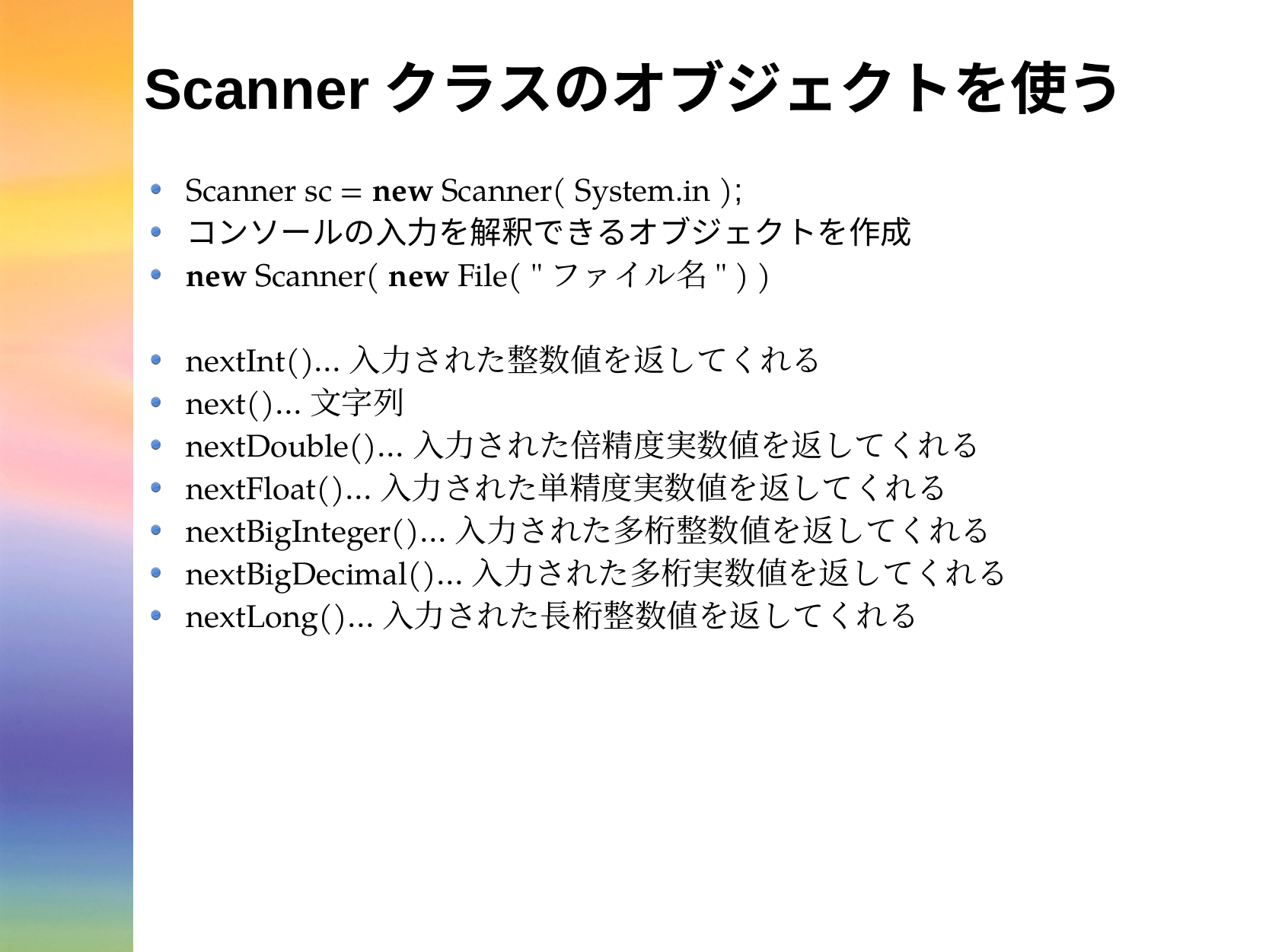

# Scannerクラスのオブジェクトを使う
Scanner sc = new Scanner( System.in );
コンソールの入力を解釈できるオブジェクトを作成
new Scanner( new File( "ファイル名" ) )

nextInt()…入力された整数値を返してくれる
next()…文字列
nextDouble()…入力された倍精度実数値を返してくれる
nextFloat()…入力された単精度実数値を返してくれる
nextBigInteger()…入力された多桁整数値を返してくれる
nextBigDecimal()…入力された多桁実数値を返してくれる
nextLong()…入力された長桁整数値を返してくれる